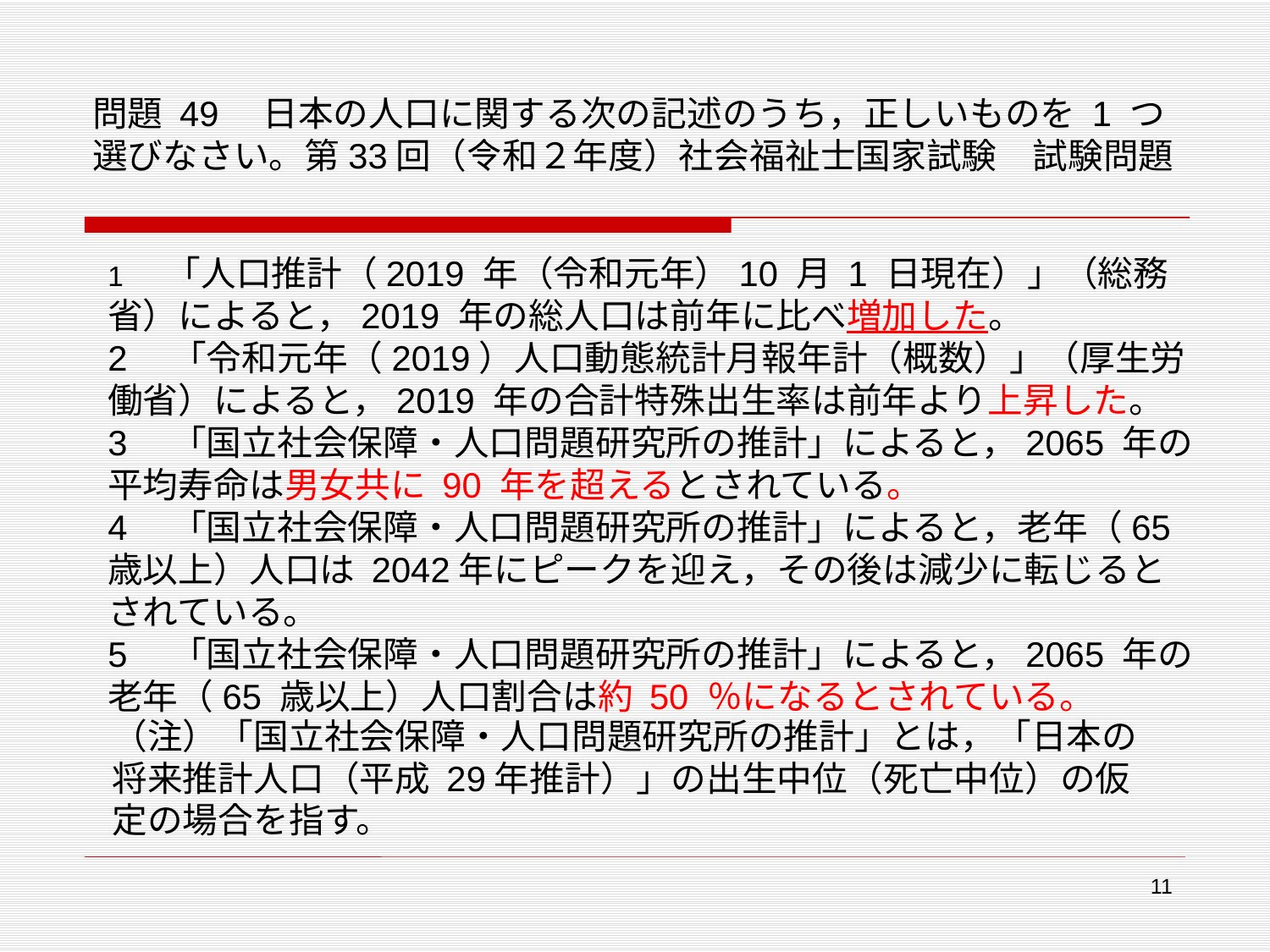

# 問題 49　日本の人口に関する次の記述のうち，正しいものを 1 つ選びなさい。第33回（令和２年度）社会福祉士国家試験　試験問題
1　「人口推計（2019 年（令和元年）10 月 1 日現在）」（総務省）によると，2019 年の総人口は前年に比べ増加した。
2　「令和元年（2019）人口動態統計月報年計（概数）」（厚生労働省）によると，2019 年の合計特殊出生率は前年より上昇した。
3　「国立社会保障・人口問題研究所の推計」によると，2065 年の平均寿命は男女共に 90 年を超えるとされている。
4　「国立社会保障・人口問題研究所の推計」によると，老年（65 歳以上）人口は 2042年にピークを迎え，その後は減少に転じるとされている。
5　「国立社会保障・人口問題研究所の推計」によると，2065 年の老年（65 歳以上）人口割合は約 50 ％になるとされている。
（注）「国立社会保障・人口問題研究所の推計」とは，「日本の将来推計人口（平成 29年推計）」の出生中位（死亡中位）の仮定の場合を指す。

11